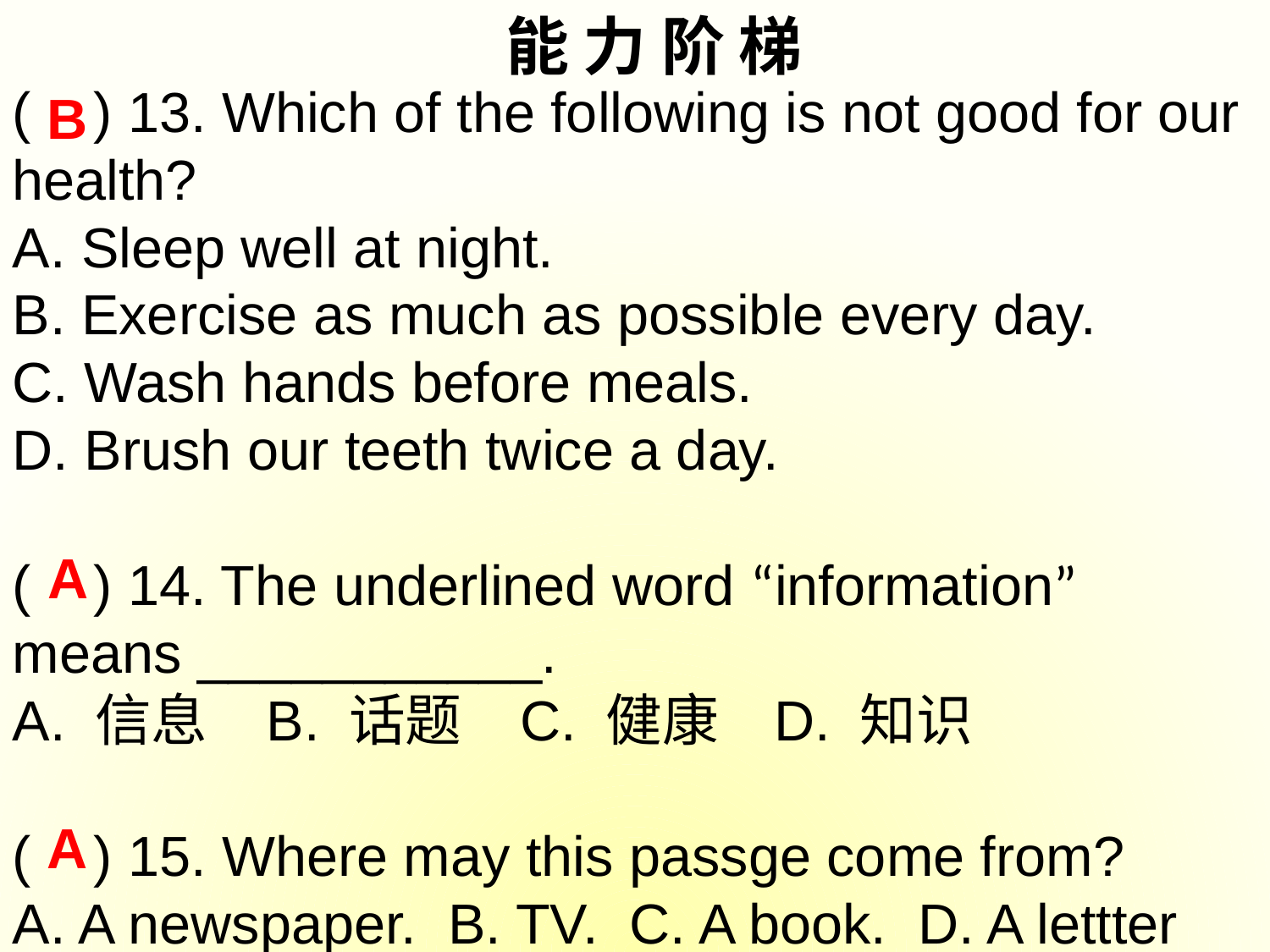

能 力 阶 梯
(    ) 13. Which of the following is not good for our health?
A. Sleep well at night.
B. Exercise as much as possible every day.
C. Wash hands before meals.
D. Brush our teeth twice a day.

(    ) 14. The underlined word “information”  means ___________.
A. 信息	B. 话题	C. 健康	D. 知识

(    ) 15. Where may this passge come from?
A. A newspaper.  B. TV.  C. A book.  D. A lettter
B
A
A